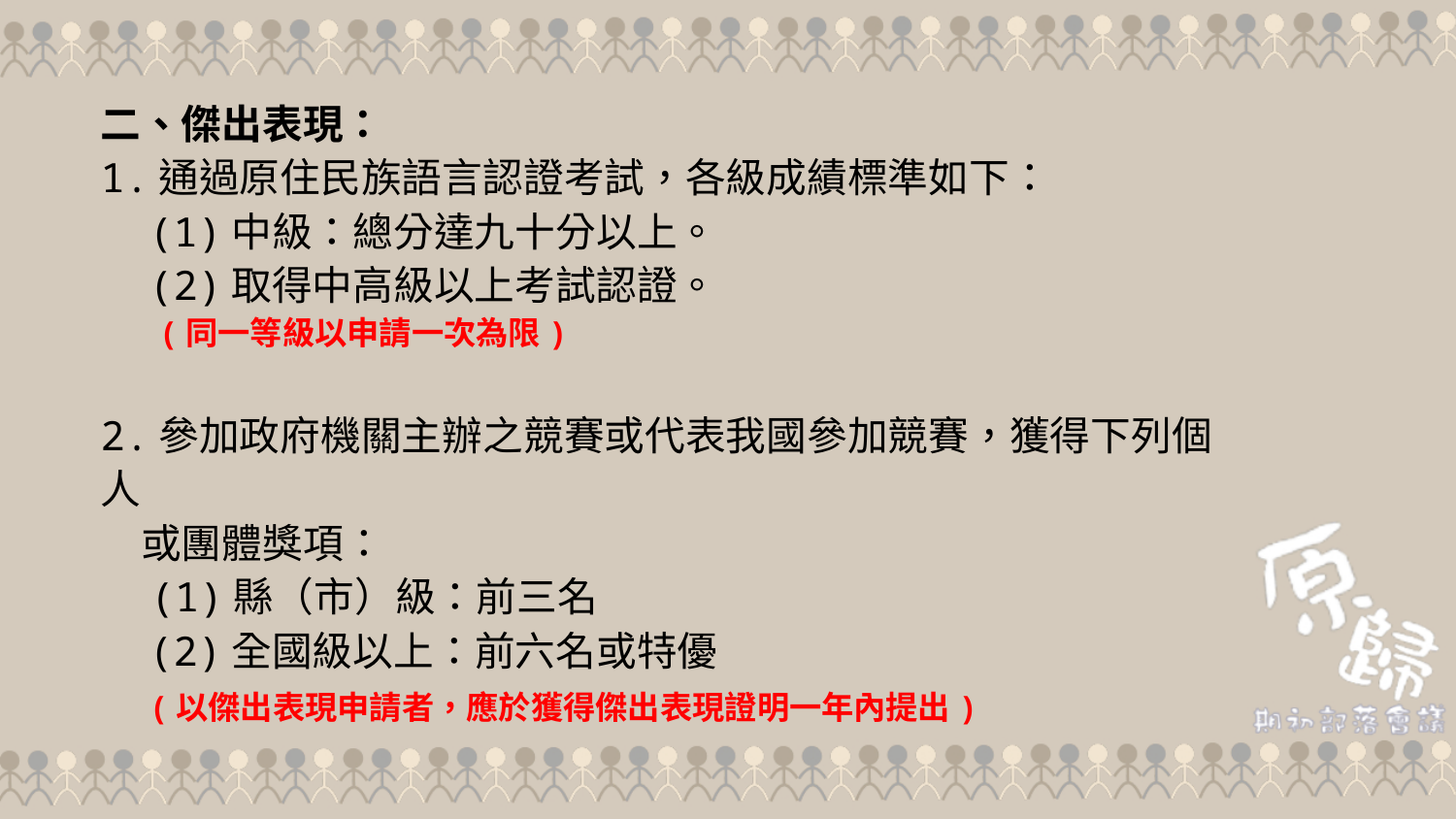

二、傑出表現：
1.通過原住民族語言認證考試，各級成績標準如下：
  (1)中級：總分達九十分以上。
  (2)取得中高級以上考試認證。
   (同一等級以申請一次為限)

2.參加政府機關主辦之競賽或代表我國參加競賽，獲得下列個人
　或團體獎項：
　(1)縣（市）級：前三名
  (2)全國級以上：前六名或特優
  (以傑出表現申請者，應於獲得傑出表現證明一年內提出)

38